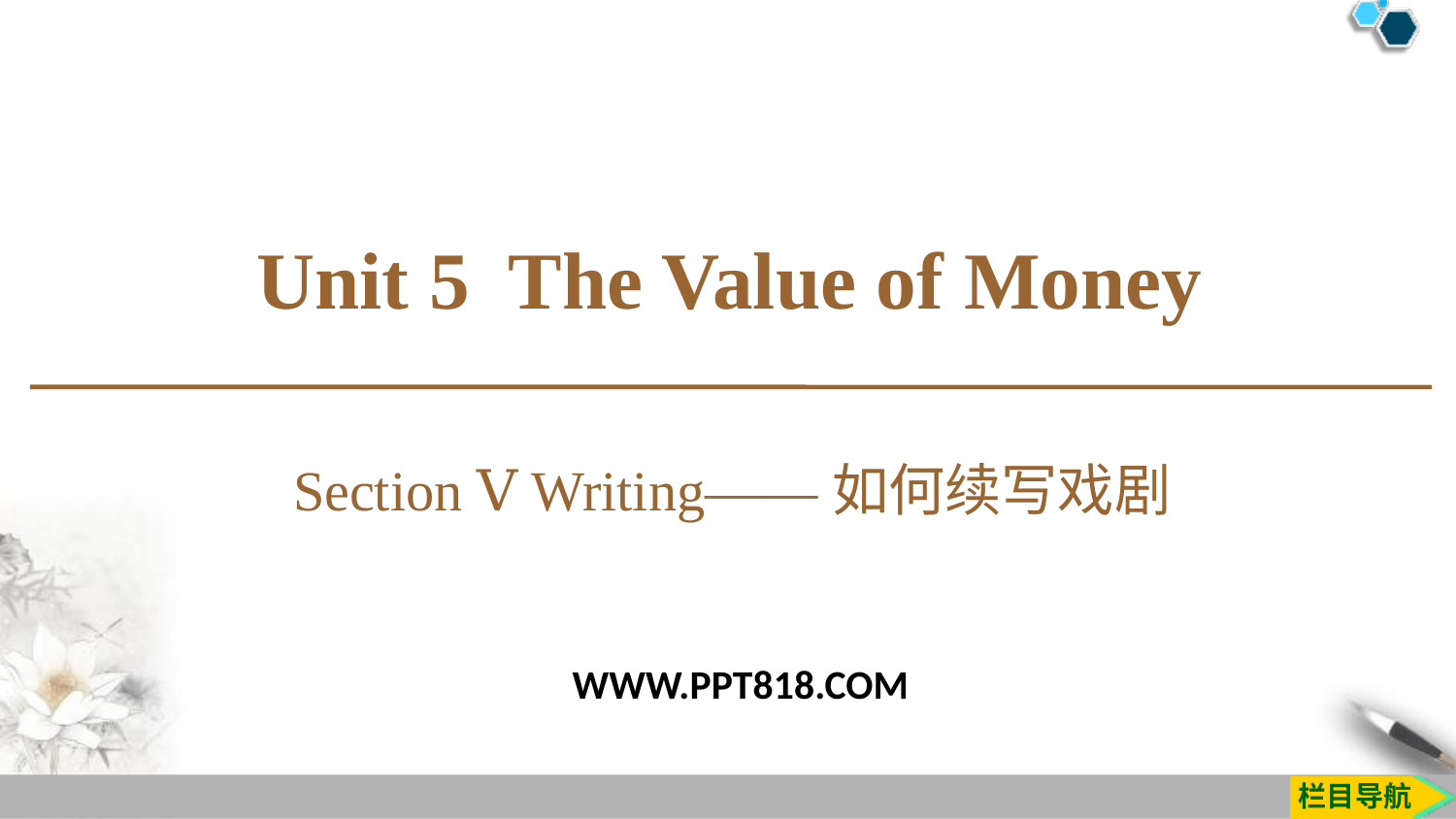

Unit 5  The Value of Money

Section Ⅴ Writing——如何续写戏剧
WWW.PPT818.COM